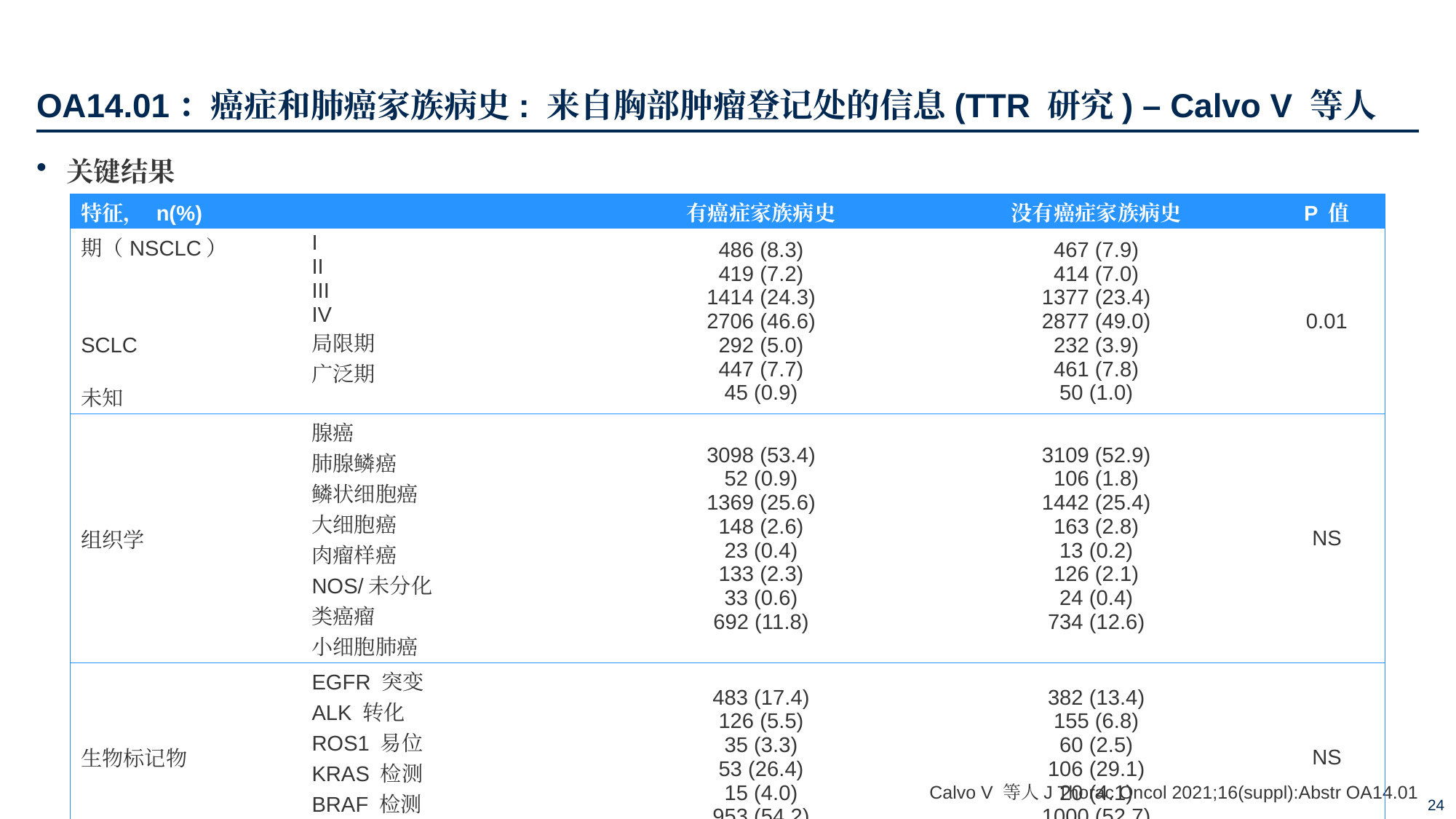

# OA14.01：癌症和肺癌家族病史: 来自胸部肿瘤登记处的信息(TTR 研究) – Calvo V 等人
关键结果
| 特征， n(%) |  | 有癌症家族病史 | 没有癌症家族病史 | P 值 |
| --- | --- | --- | --- | --- |
| 期（NSCLC） SCLC 未知 | I II III IV 局限期 广泛期 | 486 (8.3) 419 (7.2) 1414 (24.3) 2706 (46.6) 292 (5.0) 447 (7.7) 45 (0.9) | 467 (7.9) 414 (7.0) 1377 (23.4) 2877 (49.0) 232 (3.9) 461 (7.8) 50 (1.0) | 0.01 |
| 组织学 | 腺癌 肺腺鳞癌 鳞状细胞癌 大细胞癌 肉瘤样癌 NOS/未分化 类癌瘤 小细胞肺癌 | 3098 (53.4) 52 (0.9) 1369 (25.6) 148 (2.6) 23 (0.4) 133 (2.3) 33 (0.6) 692 (11.8) | 3109 (52.9) 106 (1.8) 1442 (25.4) 163 (2.8) 13 (0.2) 126 (2.1) 24 (0.4) 734 (12.6) | NS |
| 生物标记物 | EGFR 突变 ALK 转化 ROS1 易位 KRAS 检测 BRAF 检测 PD-L1 阳性 | 483 (17.4) 126 (5.5) 35 (3.3) 53 (26.4) 15 (4.0) 953 (54.2) | 382 (13.4) 155 (6.8) 60 (2.5) 106 (29.1) 20 (4.1) 1000 (52.7) | NS |
Calvo V 等人J Thorac Oncol 2021;16(suppl):Abstr OA14.01